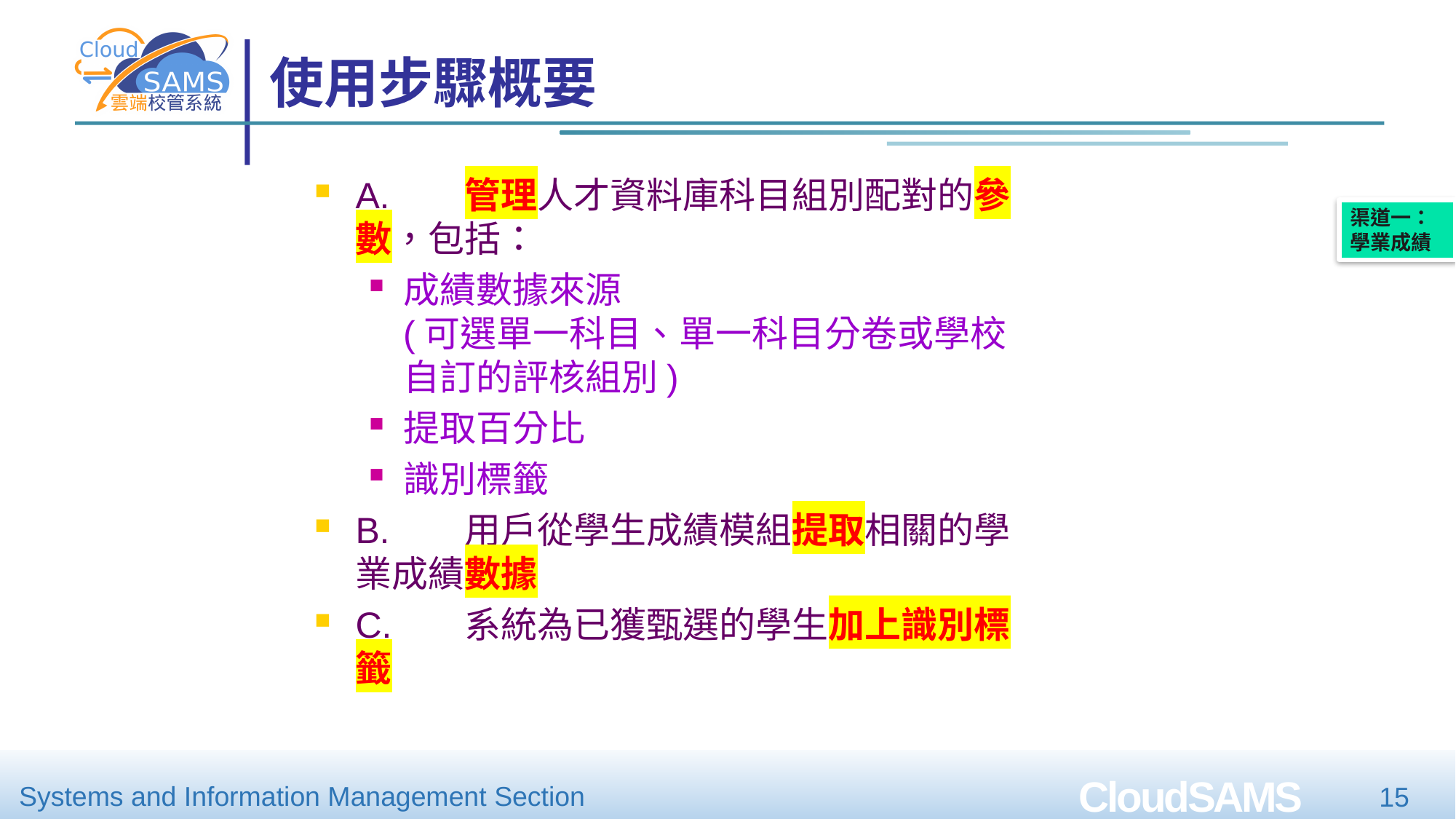

# 使用步驟概要
A.	管理人才資料庫科目組別配對的參數，包括：
成績數據來源
(可選單一科目、單一科目分卷或學校自訂的評核組別)
提取百分比
識別標籤
B. 	用戶從學生成績模組提取相關的學業成績數據
C.	系統為已獲甄選的學生加上識別標籤

渠道一：學業成績
15